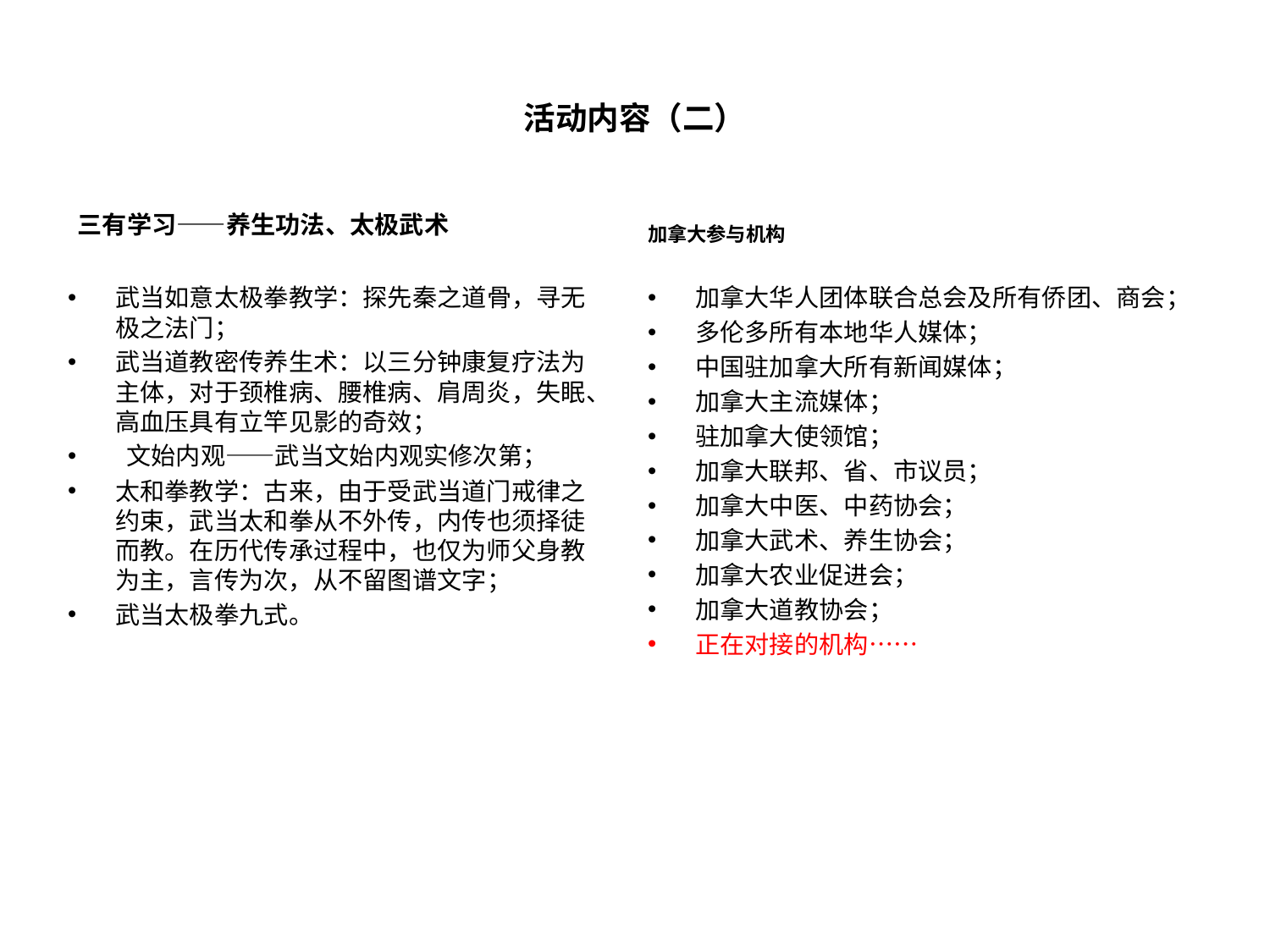

# 活动内容（二）
三有学习——养生功法、太极武术

加拿大参与机构

武当如意太极拳教学：探先秦之道骨，寻无极之法门；
武当道教密传养生术：以三分钟康复疗法为主体，对于颈椎病、腰椎病、肩周炎，失眠、高血压具有立竿见影的奇效；
 文始内观——武当文始内观实修次第；
太和拳教学：古来，由于受武当道门戒律之约束，武当太和拳从不外传，内传也须择徒而教。在历代传承过程中，也仅为师父身教为主，言传为次，从不留图谱文字；
武当太极拳九式。
加拿大华人团体联合总会及所有侨团、商会；
多伦多所有本地华人媒体；
中国驻加拿大所有新闻媒体；
加拿大主流媒体；
驻加拿大使领馆；
加拿大联邦、省、市议员；
加拿大中医、中药协会；
加拿大武术、养生协会；
加拿大农业促进会；
加拿大道教协会；
正在对接的机构……